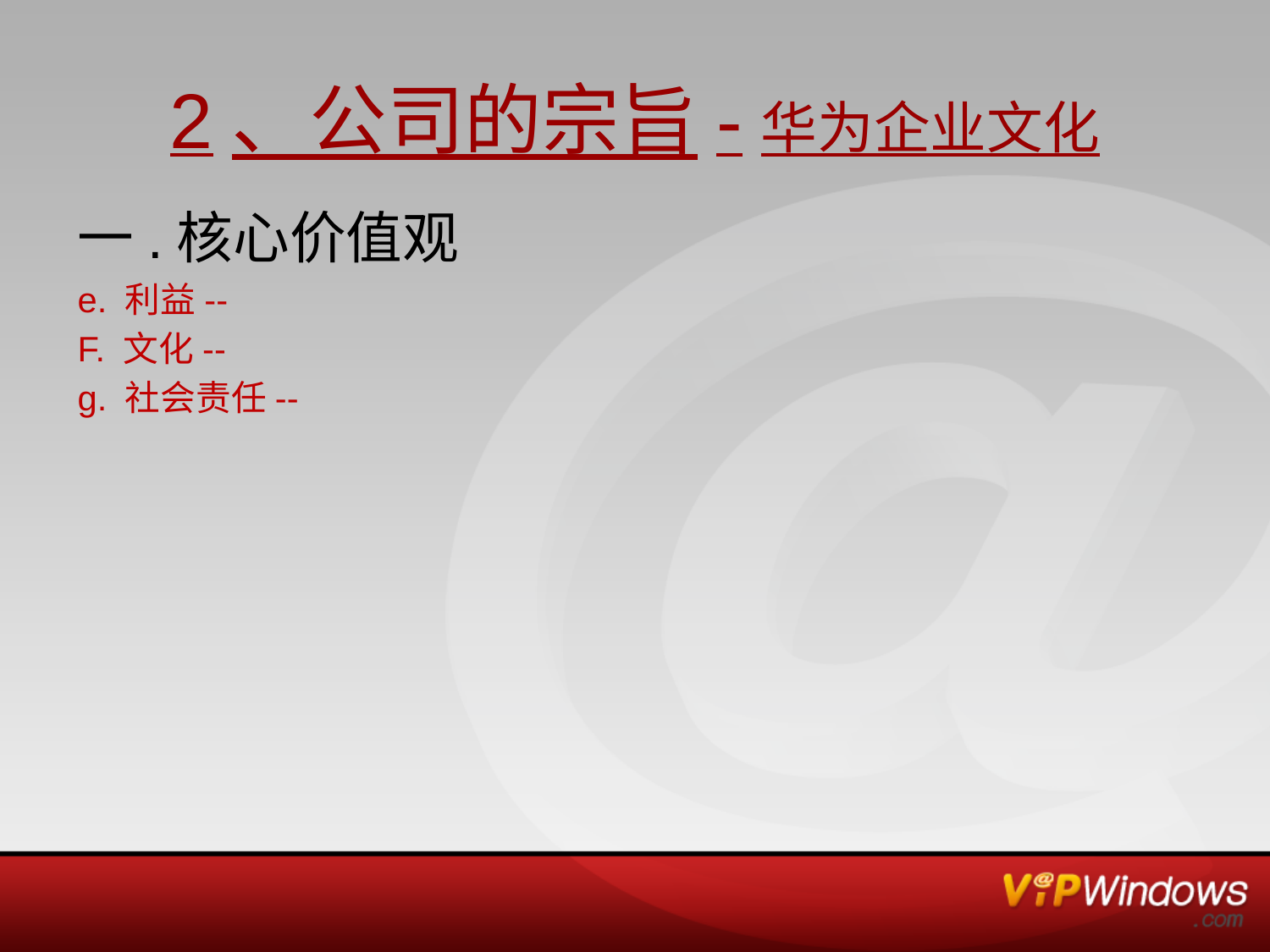

# 2、公司的宗旨-华为企业文化
一.核心价值观
e. 利益--
F. 文化--
g. 社会责任--